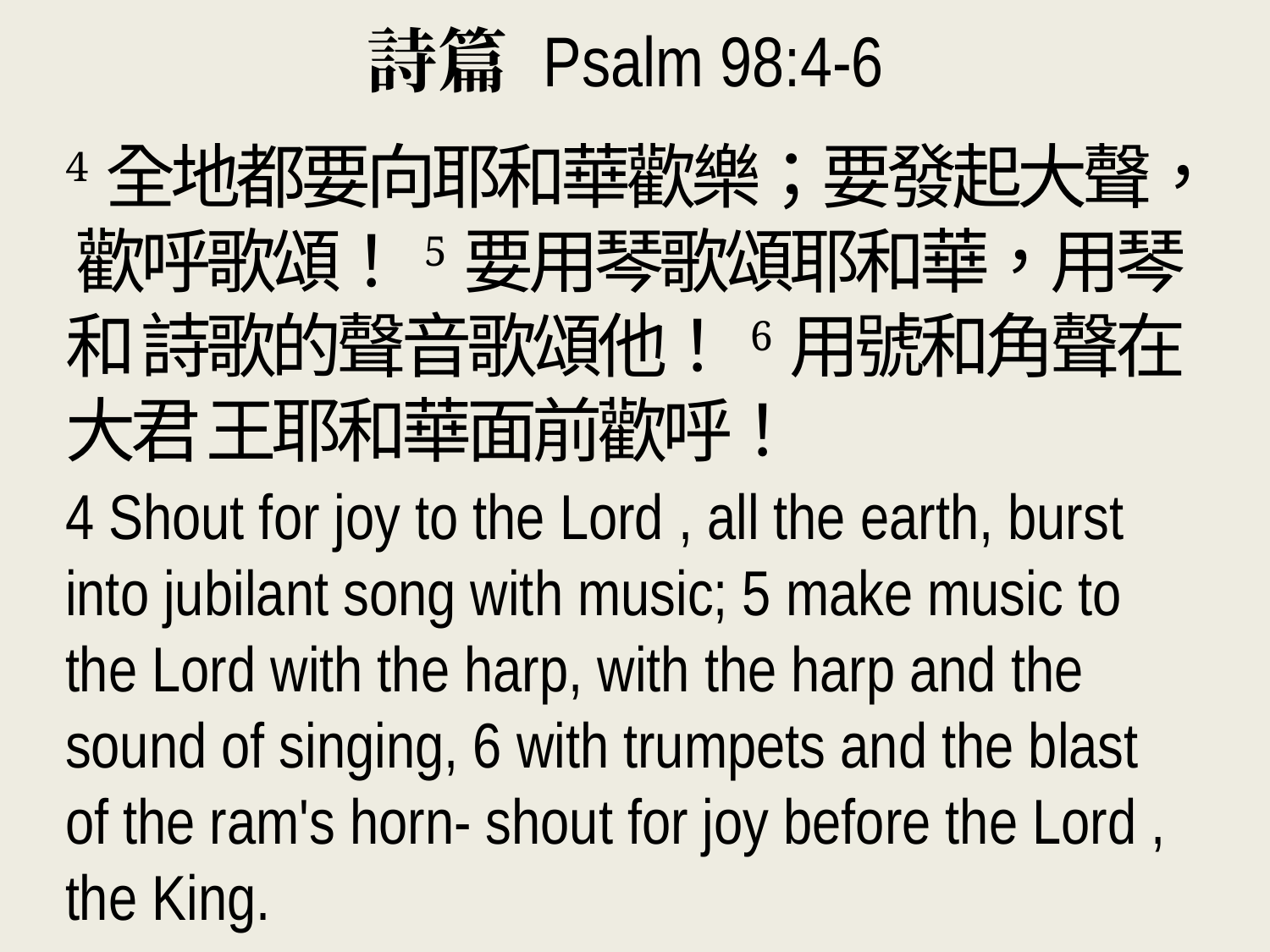

詩篇 Psalm 98:4-6
4全地都要向耶和華歡樂；要發起大聲， 歡呼歌頌！5要用琴歌頌耶和華，用琴和 詩歌的聲音歌頌他！6用號和角聲在大君 王耶和華面前歡呼！
4 Shout for joy to the Lord , all the earth, burst into jubilant song with music; 5 make music to the Lord with the harp, with the harp and the sound of singing, 6 with trumpets and the blast of the ram's horn- shout for joy before the Lord , the King.